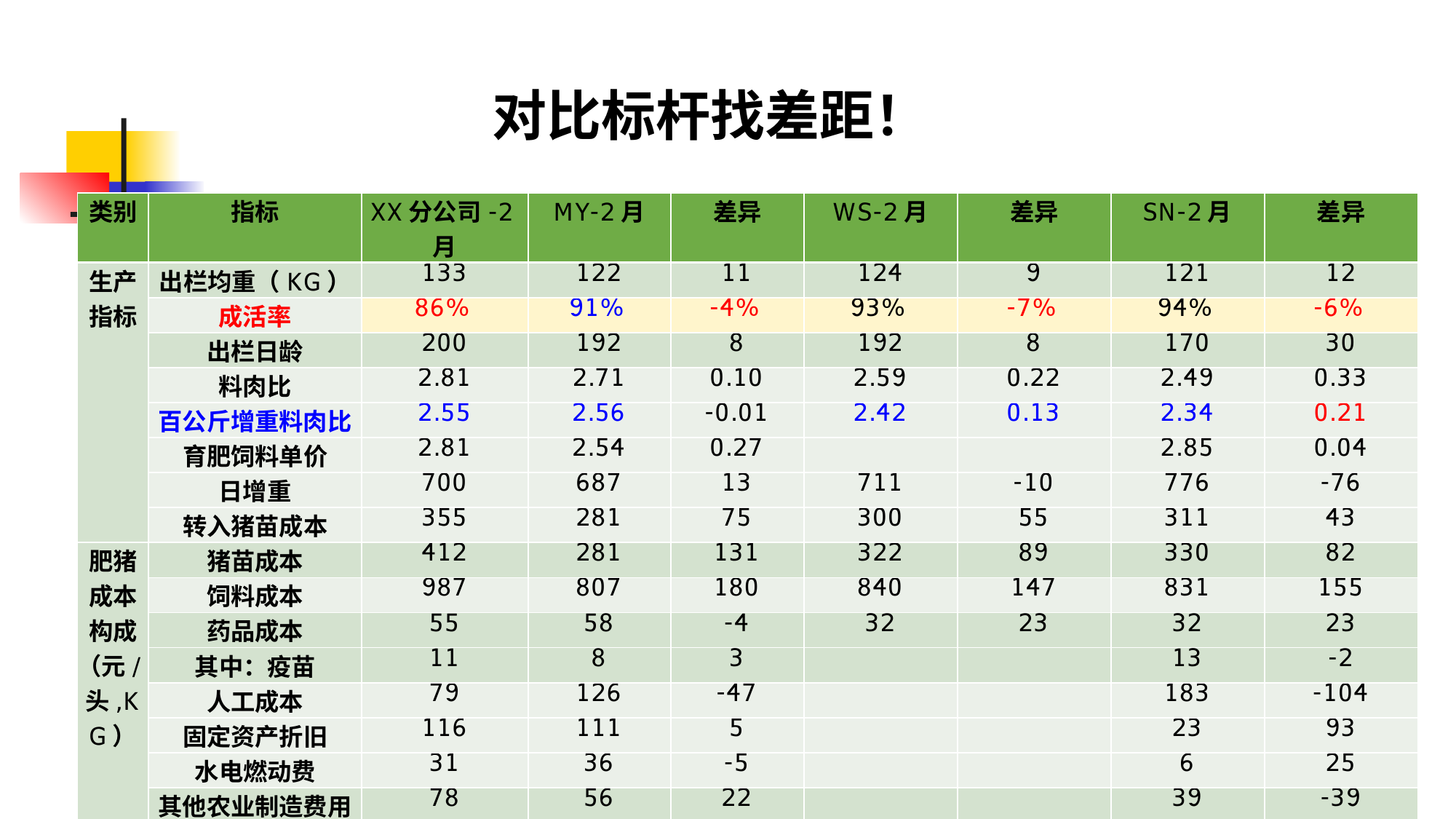

对比标杆找差距！
| 类别 | 指标 | XX分公司-2月 | MY-2月 | 差异 | WS-2月 | 差异 | SN-2月 | 差异 |
| --- | --- | --- | --- | --- | --- | --- | --- | --- |
| 生产指标 | 出栏均重（KG） | 133 | 122 | 11 | 124 | 9 | 121 | 12 |
|  | 成活率 | 86% | 91% | -4% | 93% | -7% | 94% | -6% |
|  | 出栏日龄 | 200 | 192 | 8 | 192 | 8 | 170 | 30 |
|  | 料肉比 | 2.81 | 2.71 | 0.10 | 2.59 | 0.22 | 2.49 | 0.33 |
|  | 百公斤增重料肉比 | 2.55 | 2.56 | -0.01 | 2.42 | 0.13 | 2.34 | 0.21 |
|  | 育肥饲料单价 | 2.81 | 2.54 | 0.27 |  |  | 2.85 | 0.04 |
|  | 日增重 | 700 | 687 | 13 | 711 | -10 | 776 | -76 |
|  | 转入猪苗成本 | 355 | 281 | 75 | 300 | 55 | 311 | 43 |
| 肥猪成本构成 （元/头,KG） | 猪苗成本 | 412 | 281 | 131 | 322 | 89 | 330 | 82 |
|  | 饲料成本 | 987 | 807 | 180 | 840 | 147 | 831 | 155 |
|  | 药品成本 | 55 | 58 | -4 | 32 | 23 | 32 | 23 |
|  | 其中：疫苗 | 11 | 8 | 3 |  |  | 13 | -2 |
|  | 人工成本 | 79 | 126 | -47 |  |  | 183 | -104 |
|  | 固定资产折旧 | 116 | 111 | 5 |  |  | 23 | 93 |
|  | 水电燃动费 | 31 | 36 | -5 |  |  | 6 | 25 |
|  | 其他农业制造费用 | 78 | 56 | 22 |  |  | 39 | -39 |
|  | 生产成本小计 | 1,758 | 1,476 | 282 | 1483 | 275 | 1,444 | 314 |
|  |  | 13.24 | 12.10 | 1.14 | 11.96 | 1.28 | 11.91 | 1.33 |
|  | 综合费用小计 | 0.25 | 0.81 | -0.55 | 0.70 | -0.45 | 0.69 | -0.44 |
|  | 完全成本合计 | 13.50 | 12.91 | 0.59 | 12.66 | 0.84 | 12.59 | 0.91 |